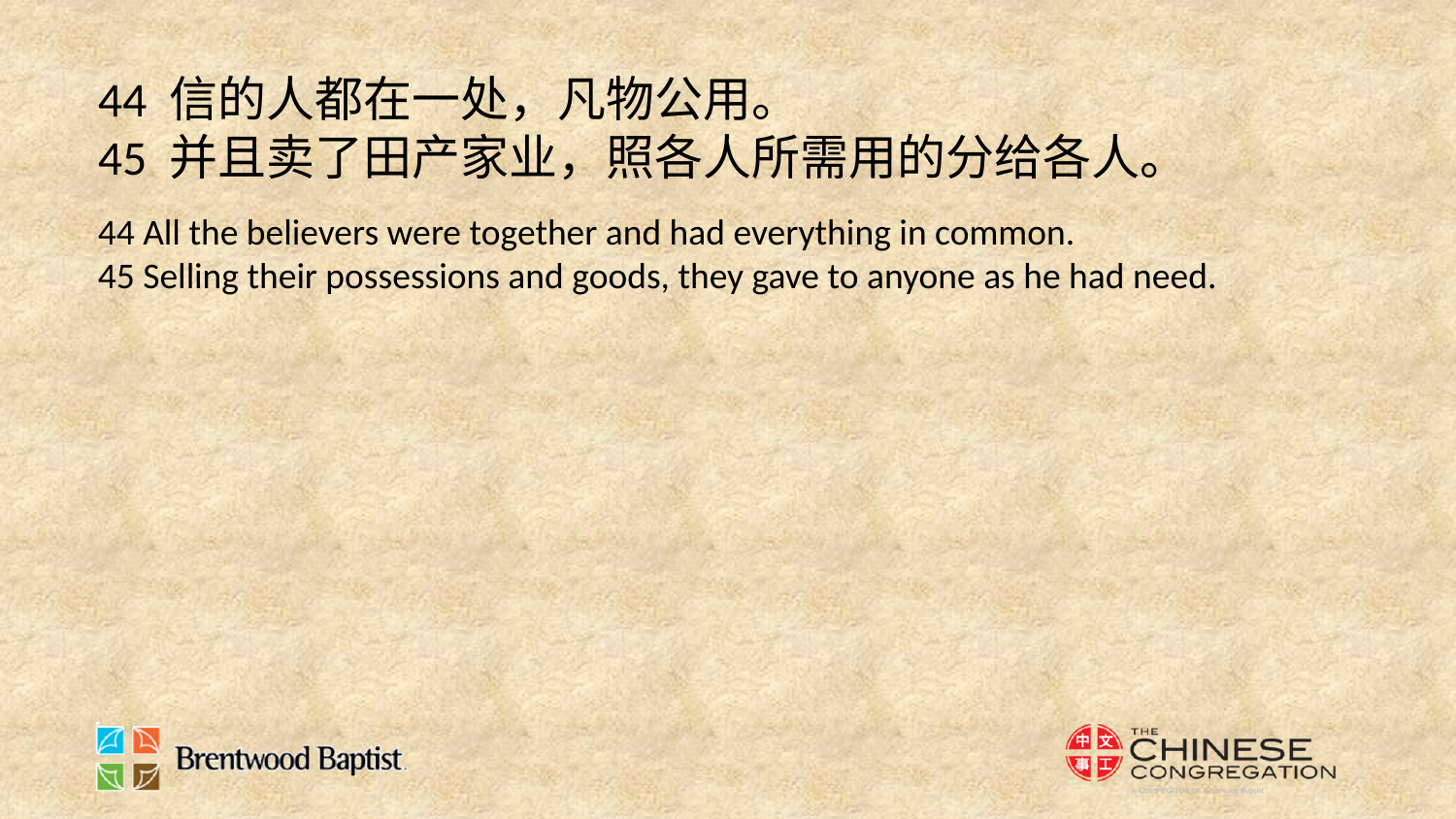

44 信的人都在一处，凡物公用。
45 并且卖了田产家业，照各人所需用的分给各人。

44 All the believers were together and had everything in common.
45 Selling their possessions and goods, they gave to anyone as he had need.